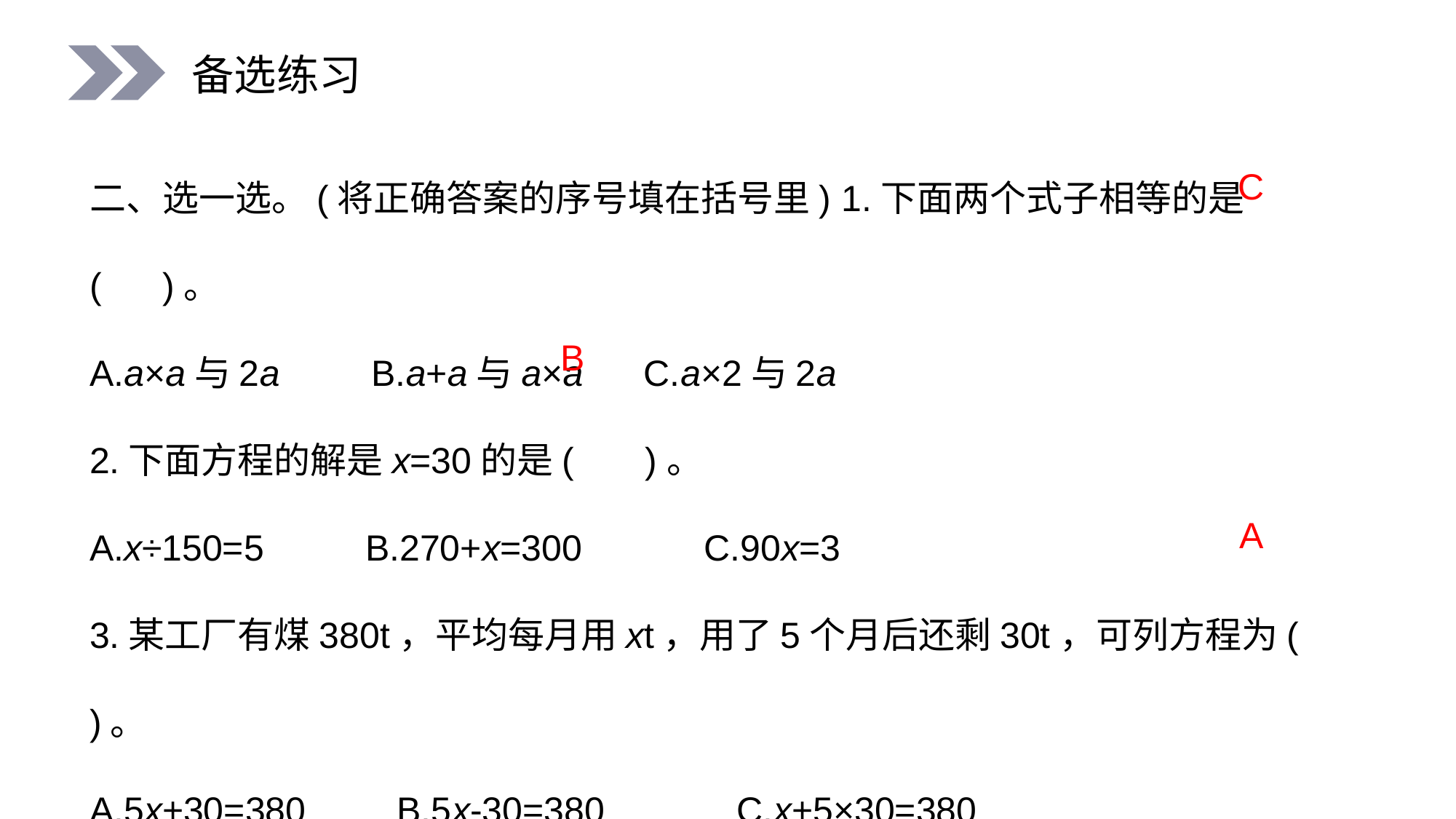

备选练习
二、选一选。(将正确答案的序号填在括号里) 1.下面两个式子相等的是(      )。
A.a×a与2a         B.a+a与a×a      C.a×2与2a
2.下面方程的解是x=30的是(       )。
A.x÷150=5          B.270+x=300            C.90x=3
3.某工厂有煤380t，平均每月用xt，用了5个月后还剩30t，可列方程为(       )。
A.5x+30=380         B.5x-30=380             C.x+5×30=380
C
B
A